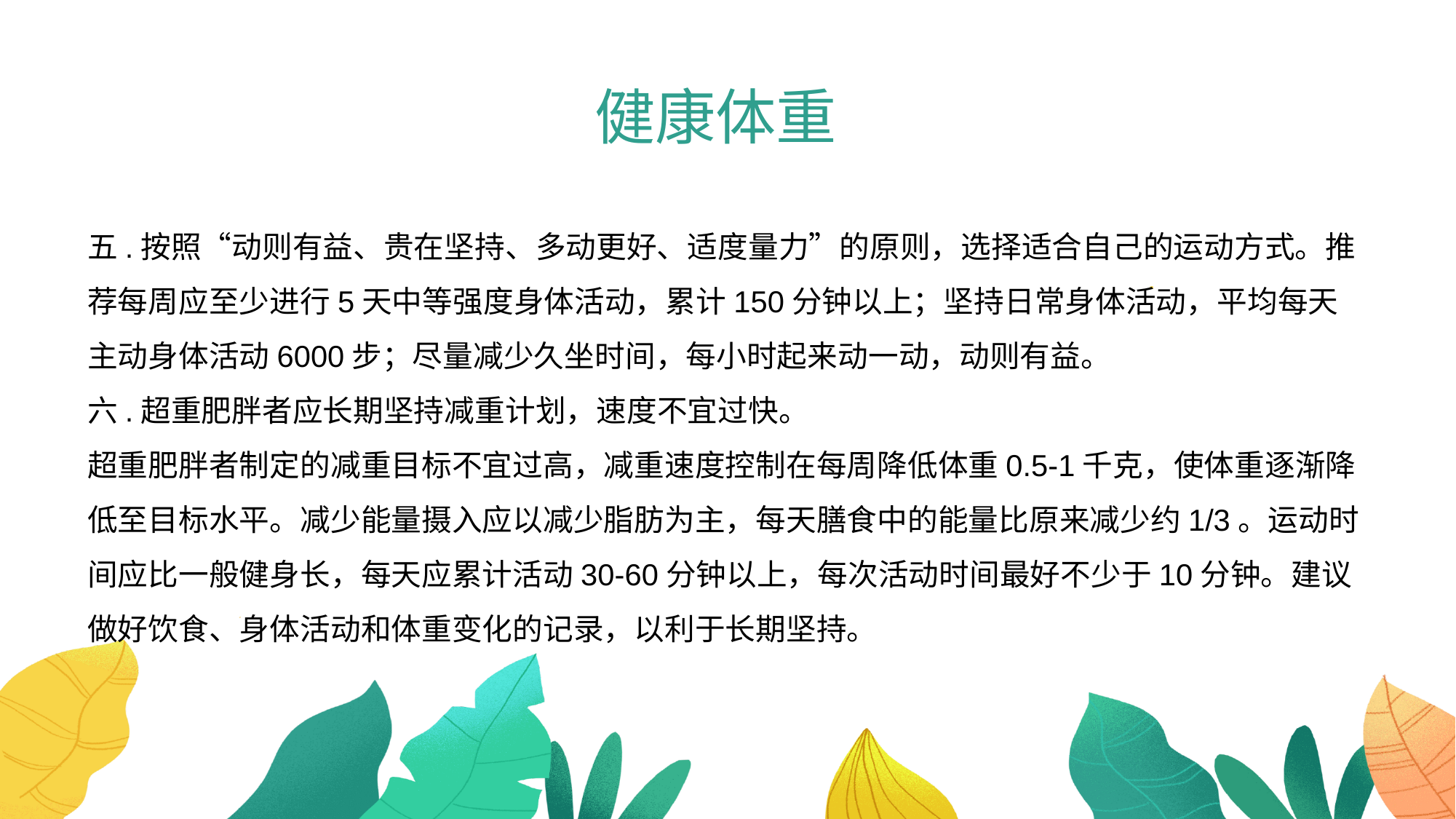

健康体重
五.按照“动则有益、贵在坚持、多动更好、适度量力”的原则，选择适合自己的运动方式。推荐每周应至少进行5天中等强度身体活动，累计150分钟以上；坚持日常身体活动，平均每天主动身体活动6000步；尽量减少久坐时间，每小时起来动一动，动则有益。
六.超重肥胖者应长期坚持减重计划，速度不宜过快。
超重肥胖者制定的减重目标不宜过高，减重速度控制在每周降低体重0.5-1千克，使体重逐渐降低至目标水平。减少能量摄入应以减少脂肪为主，每天膳食中的能量比原来减少约1/3。运动时间应比一般健身长，每天应累计活动30-60分钟以上，每次活动时间最好不少于10分钟。建议做好饮食、身体活动和体重变化的记录，以利于长期坚持。